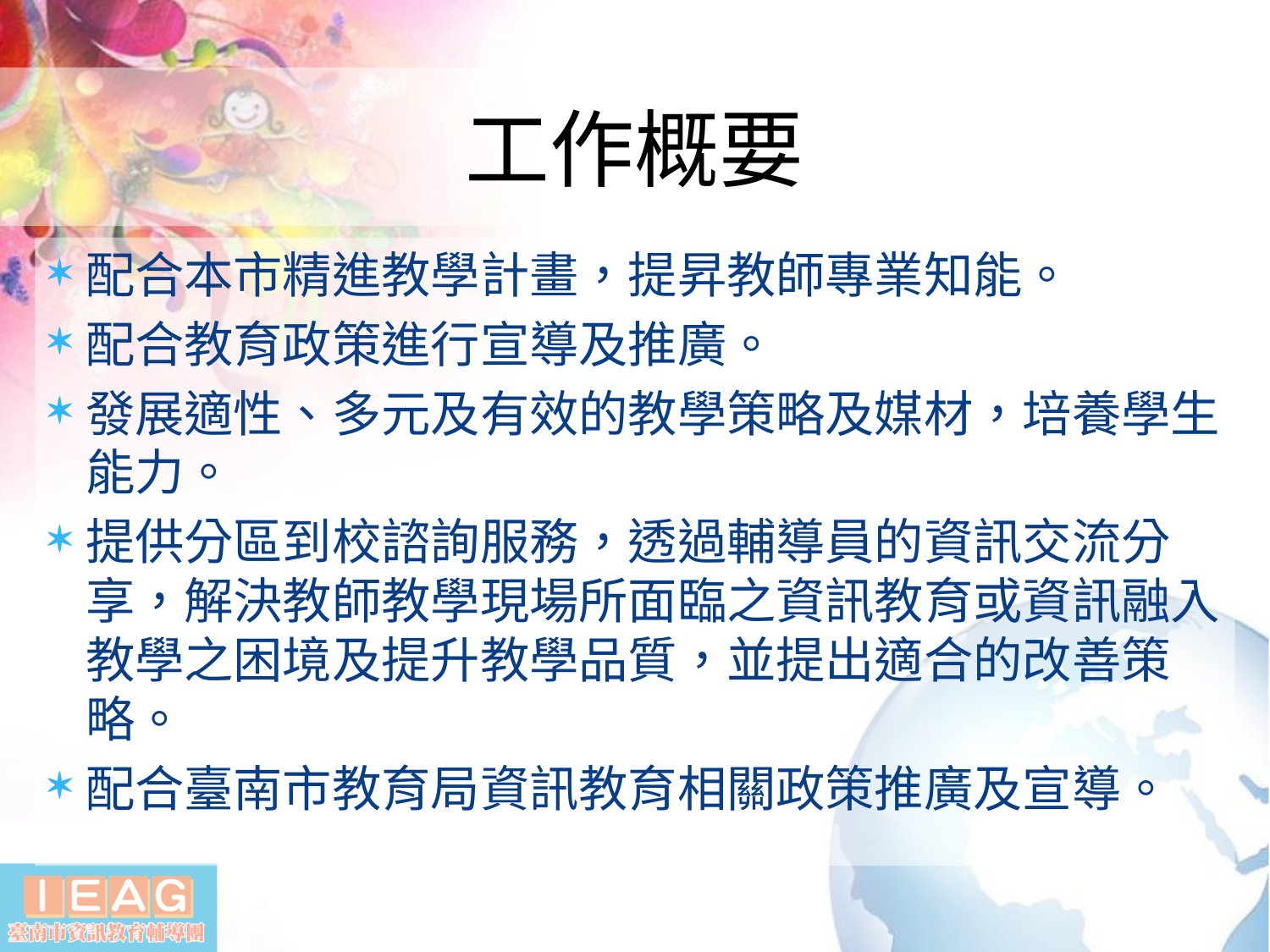

# 工作概要
配合本市精進教學計畫，提昇教師專業知能。
配合教育政策進行宣導及推廣。
發展適性、多元及有效的教學策略及媒材，培養學生能力。
提供分區到校諮詢服務，透過輔導員的資訊交流分享，解決教師教學現場所面臨之資訊教育或資訊融入教學之困境及提升教學品質，並提出適合的改善策略。
配合臺南市教育局資訊教育相關政策推廣及宣導。